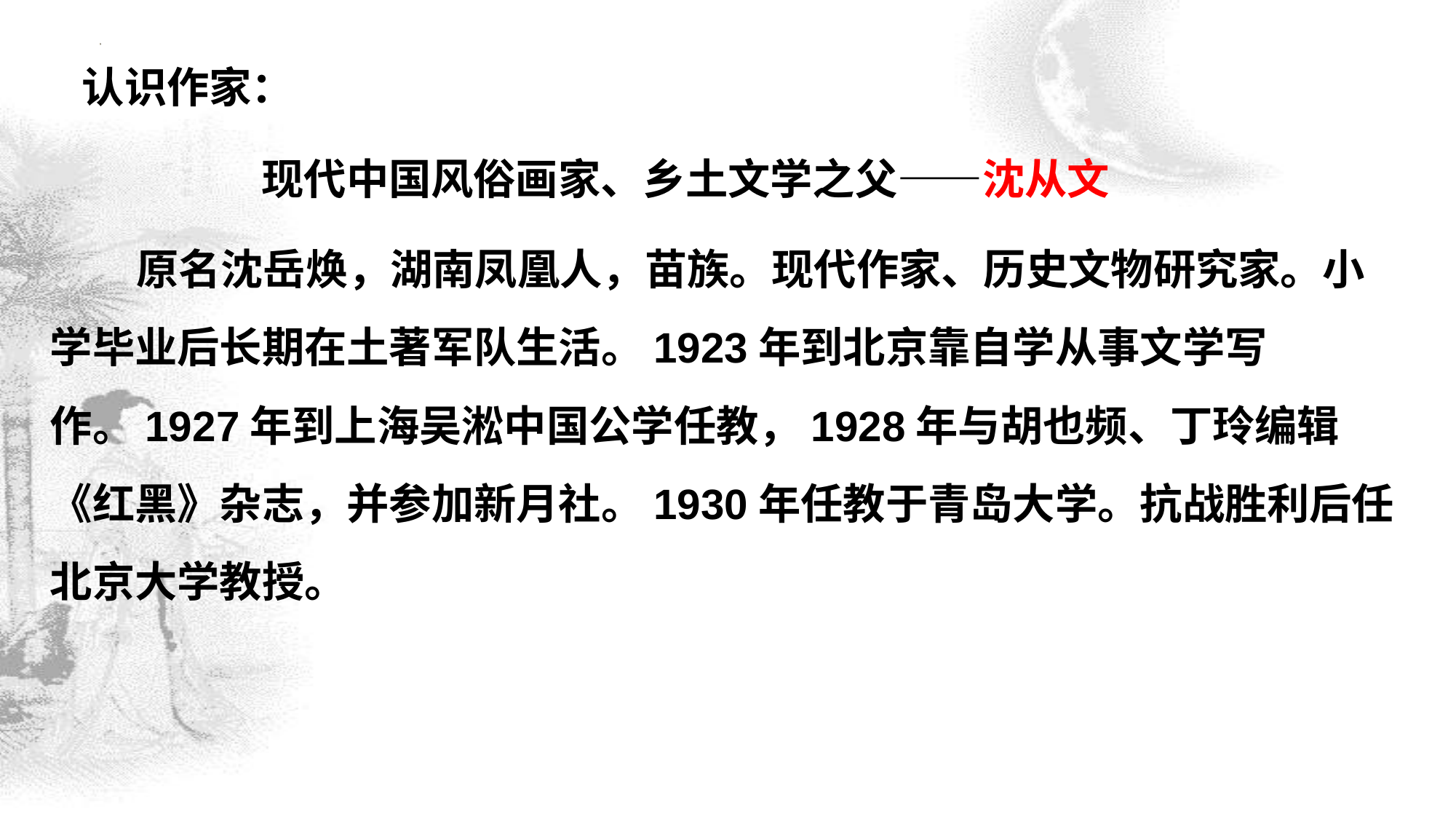

认识作家：
现代中国风俗画家、乡土文学之父——沈从文
原名沈岳焕，湖南凤凰人，苗族。现代作家、历史文物研究家。小学毕业后长期在土著军队生活。1923年到北京靠自学从事文学写作。1927年到上海吴淞中国公学任教，1928年与胡也频、丁玲编辑《红黑》杂志，并参加新月社。1930年任教于青岛大学。抗战胜利后任北京大学教授。